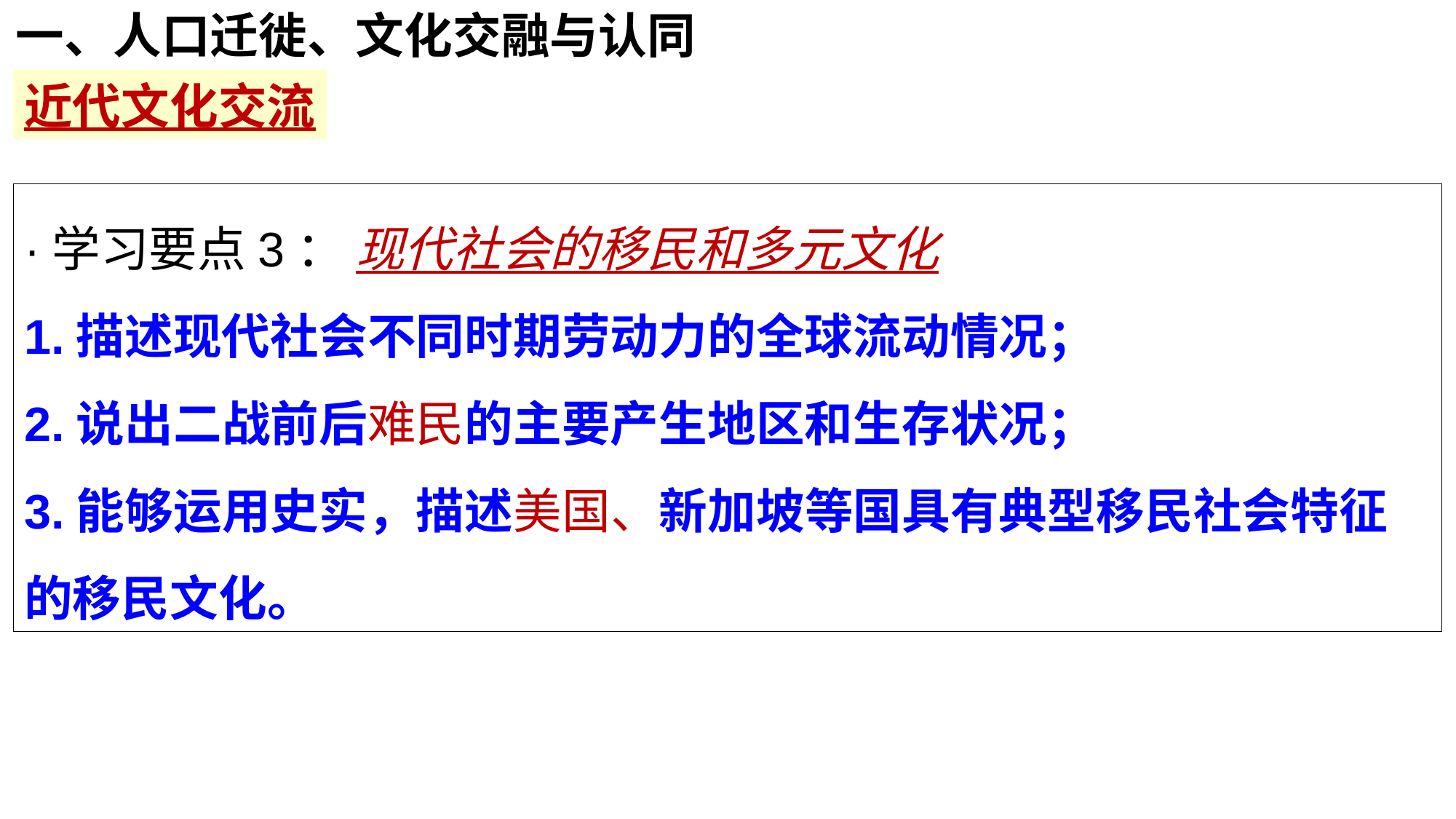

一、人口迁徙、文化交融与认同
近代文化交流
·学习要点3： 现代社会的移民和多元文化
1.描述现代社会不同时期劳动力的全球流动情况；
2.说出二战前后难民的主要产生地区和生存状况；
3.能够运用史实，描述美国、新加坡等国具有典型移民社会特征的移民文化。